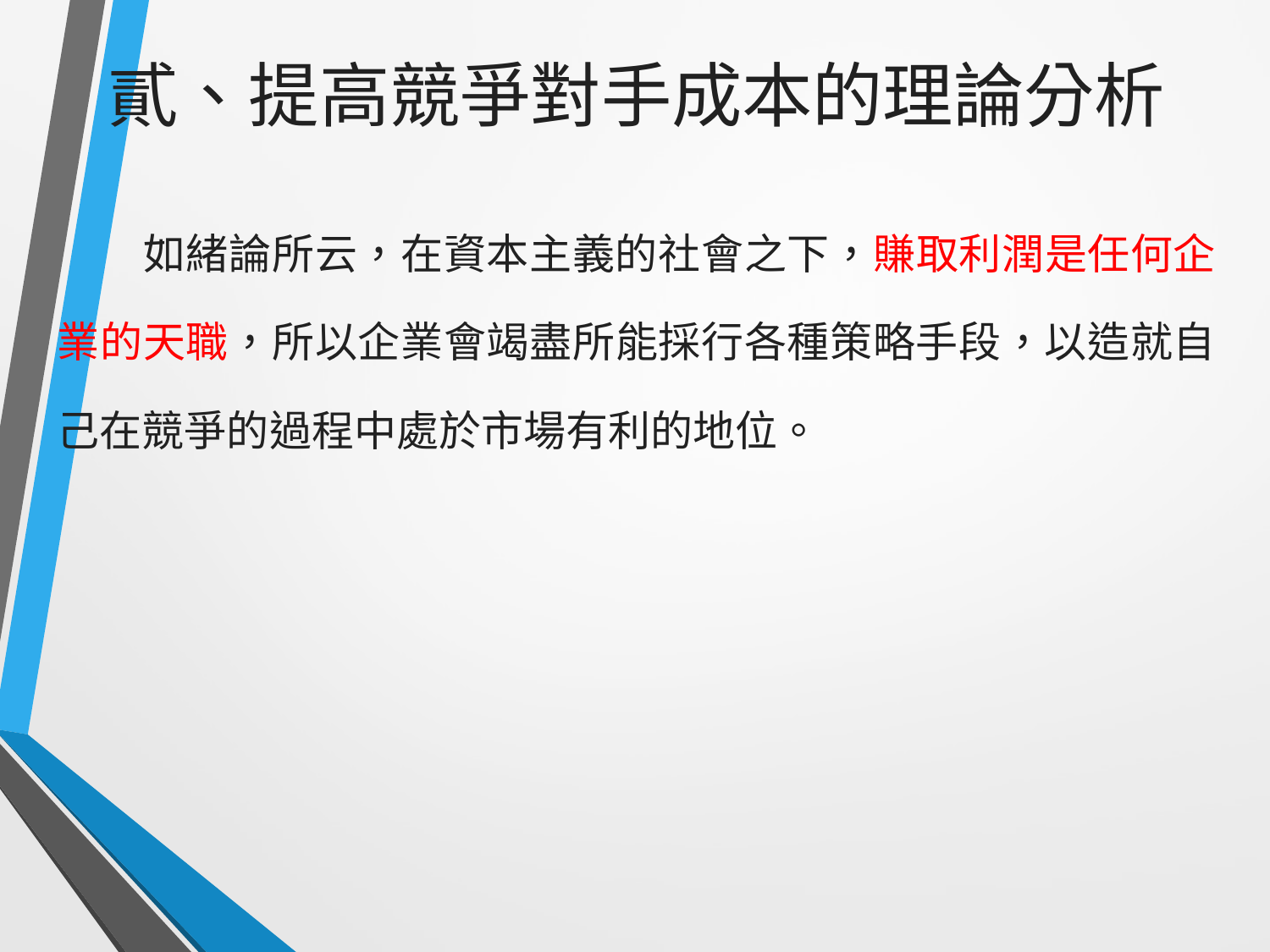

# 貳、提高競爭對手成本的理論分析
　　如緒論所云，在資本主義的社會之下，賺取利潤是任何企業的天職，所以企業會竭盡所能採行各種策略手段，以造就自己在競爭的過程中處於市場有利的地位。